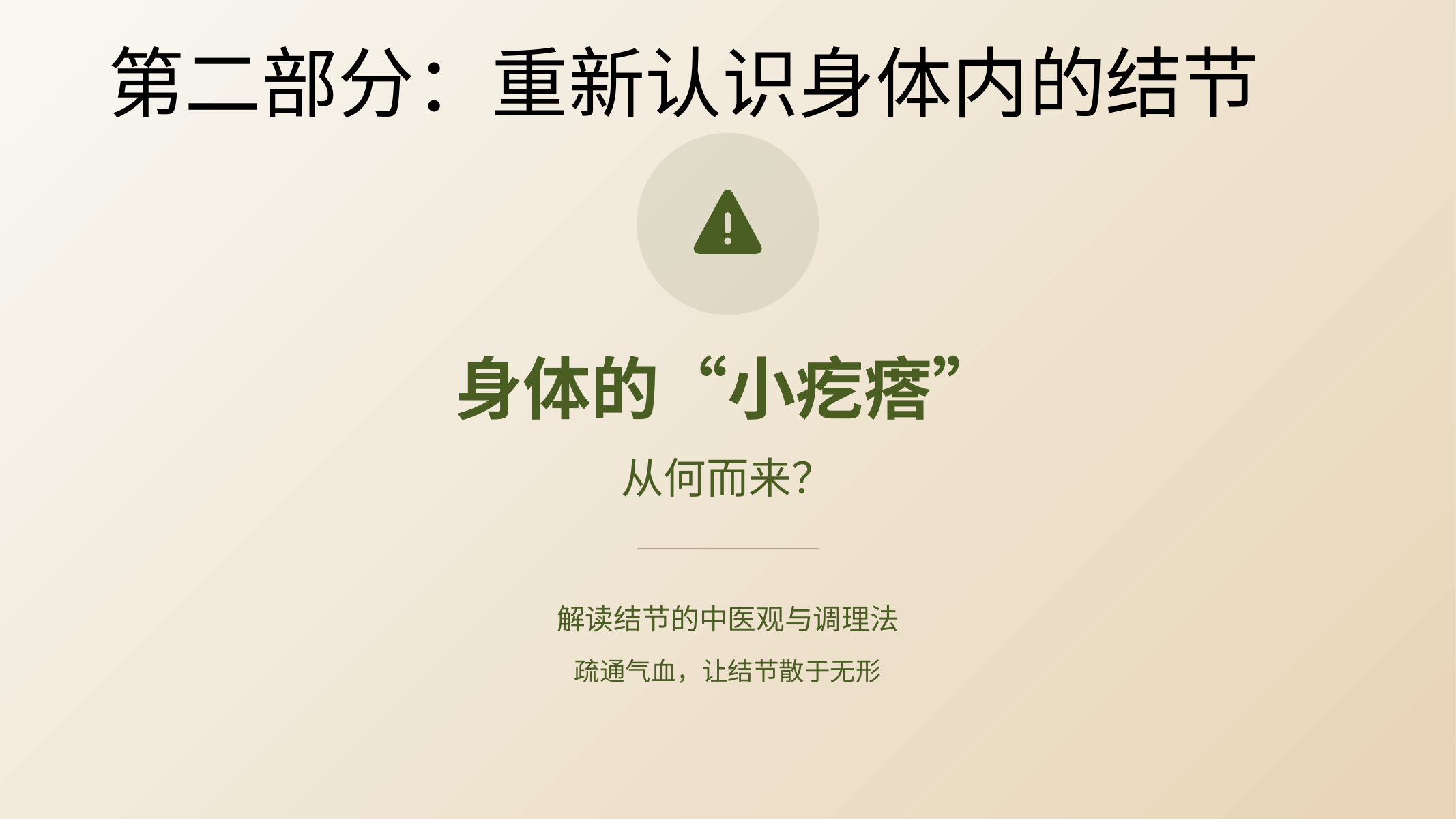

第二部分：重新认识身体内的结节

身体的“小疙瘩”
从何而来？

解读结节的中医观与调理法
疏通气血，让结节散于无形